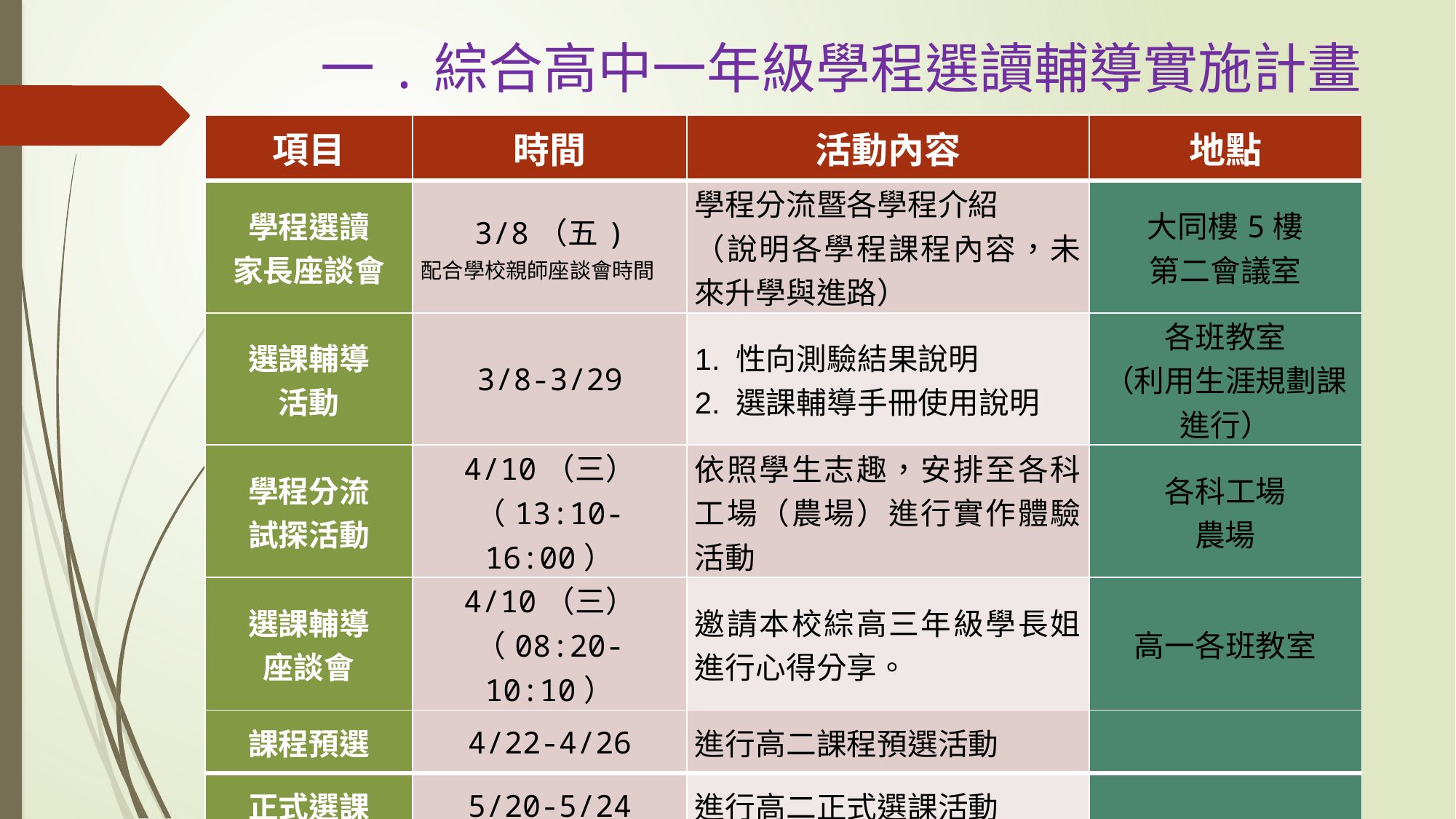

# 一.綜合高中一年級學程選讀輔導實施計畫
| 項目 | 時間 | 活動內容 | 地點 |
| --- | --- | --- | --- |
| 學程選讀 家長座談會 | 3/8（五) 配合學校親師座談會時間 | 學程分流暨各學程介紹 （說明各學程課程內容，未來升學與進路） | 大同樓5樓 第二會議室 |
| 選課輔導 活動 | 3/8-3/29 | 性向測驗結果說明 選課輔導手冊使用說明 | 各班教室 （利用生涯規劃課進行） |
| 學程分流 試探活動 | 4/10（三） （13:10-16:00） | 依照學生志趣，安排至各科工場（農場）進行實作體驗活動 | 各科工場 農場 |
| 選課輔導 座談會 | 4/10（三） （08:20-10:10） | 邀請本校綜高三年級學長姐進行心得分享。 | 高一各班教室 |
| 課程預選 | 4/22-4/26 | 進行高二課程預選活動 |  |
| 正式選課 | 5/20-5/24 | 進行高二正式選課活動 |  |